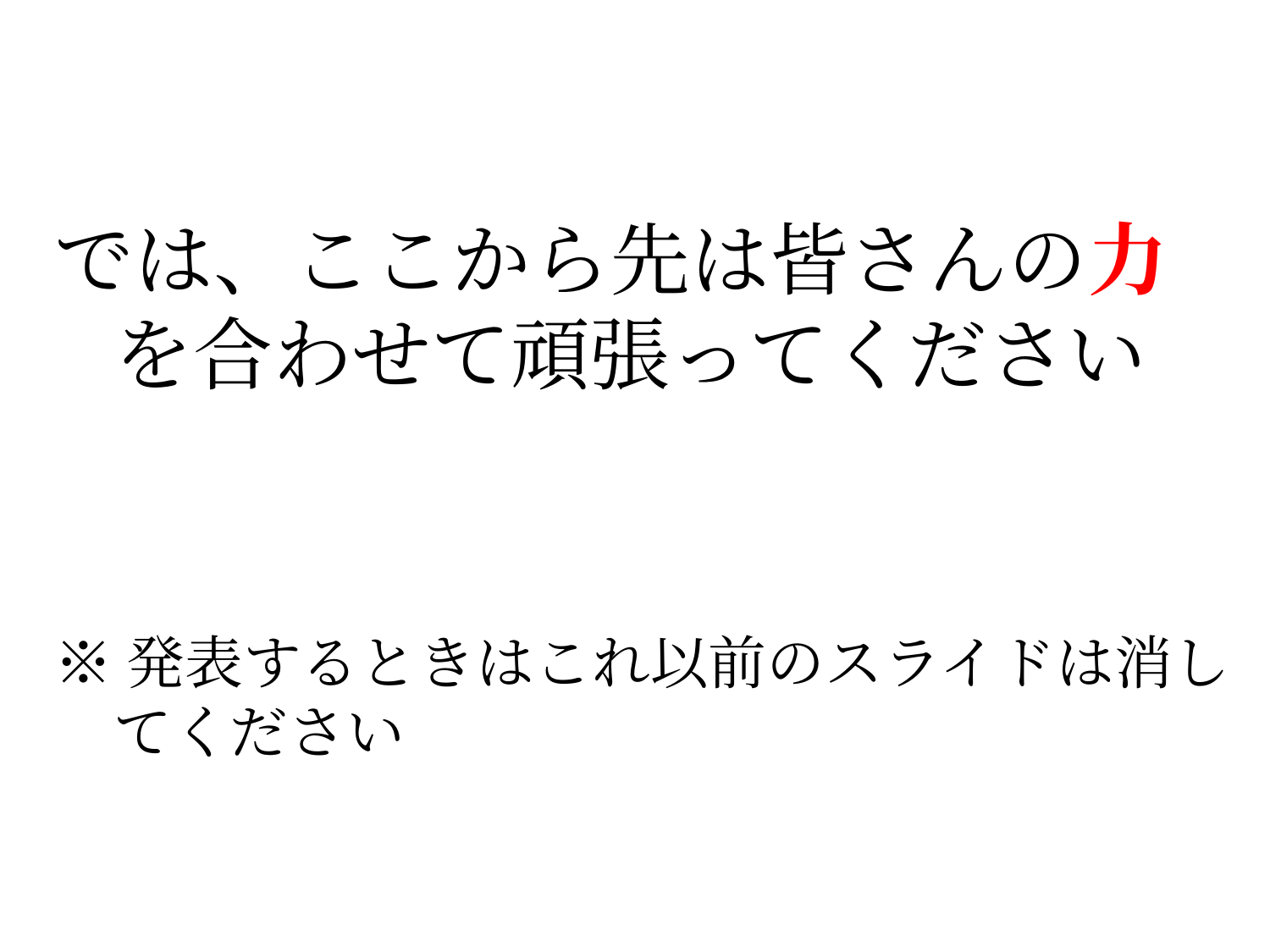

では、ここから先は皆さんの力を合わせて頑張ってください
※発表するときはこれ以前のスライドは消してください